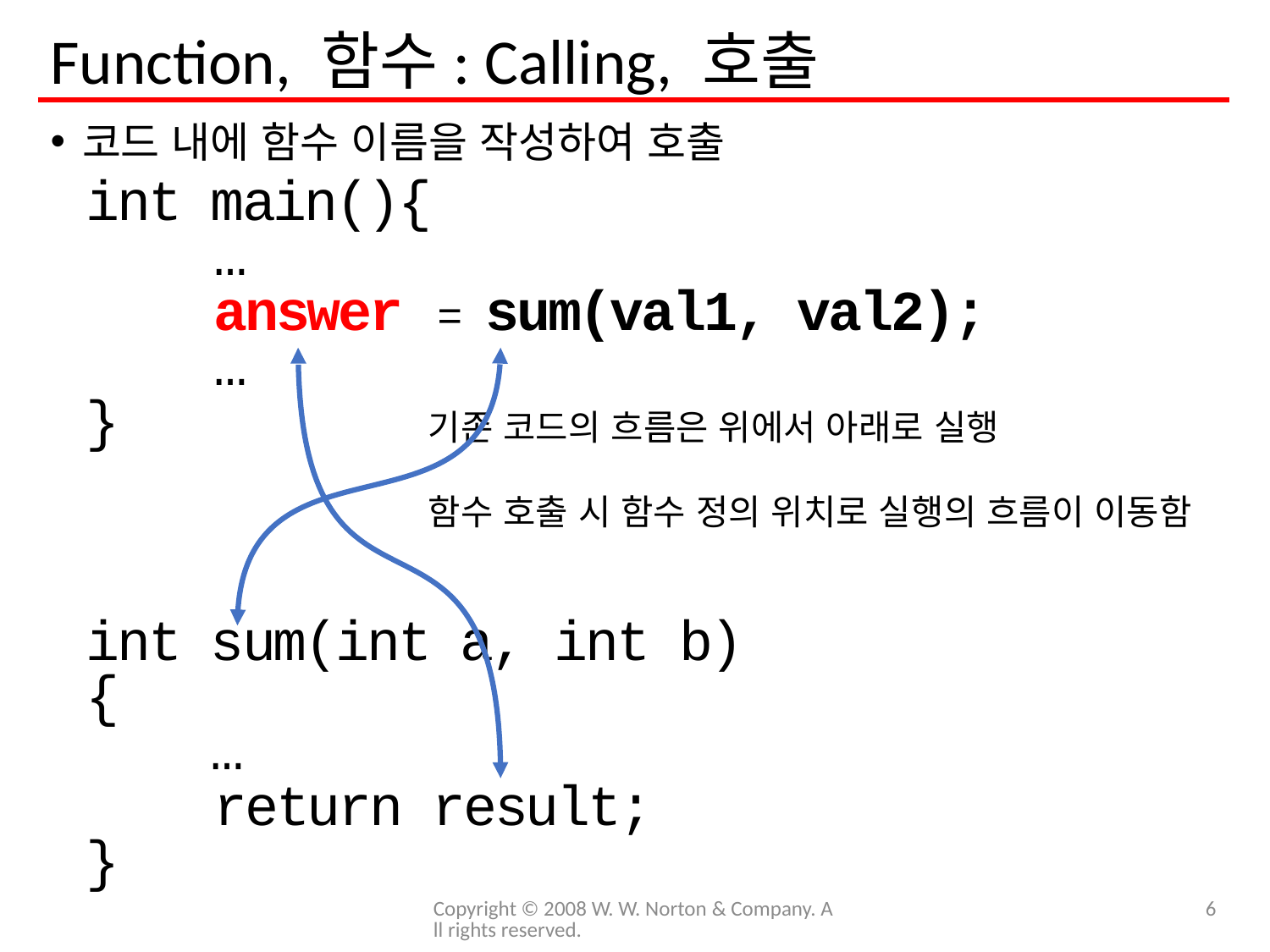

# Function, 함수: Calling, 호출
코드 내에 함수 이름을 작성하여 호출
int main(){
    …
    answer = sum(val1, val2);
    …
}

int sum(int a, int b)
{
    …
    return result;
}
기존 코드의 흐름은 위에서 아래로 실행

함수 호출 시 함수 정의 위치로 실행의 흐름이 이동함
Copyright © 2008 W. W. Norton & Company. All rights reserved.
6